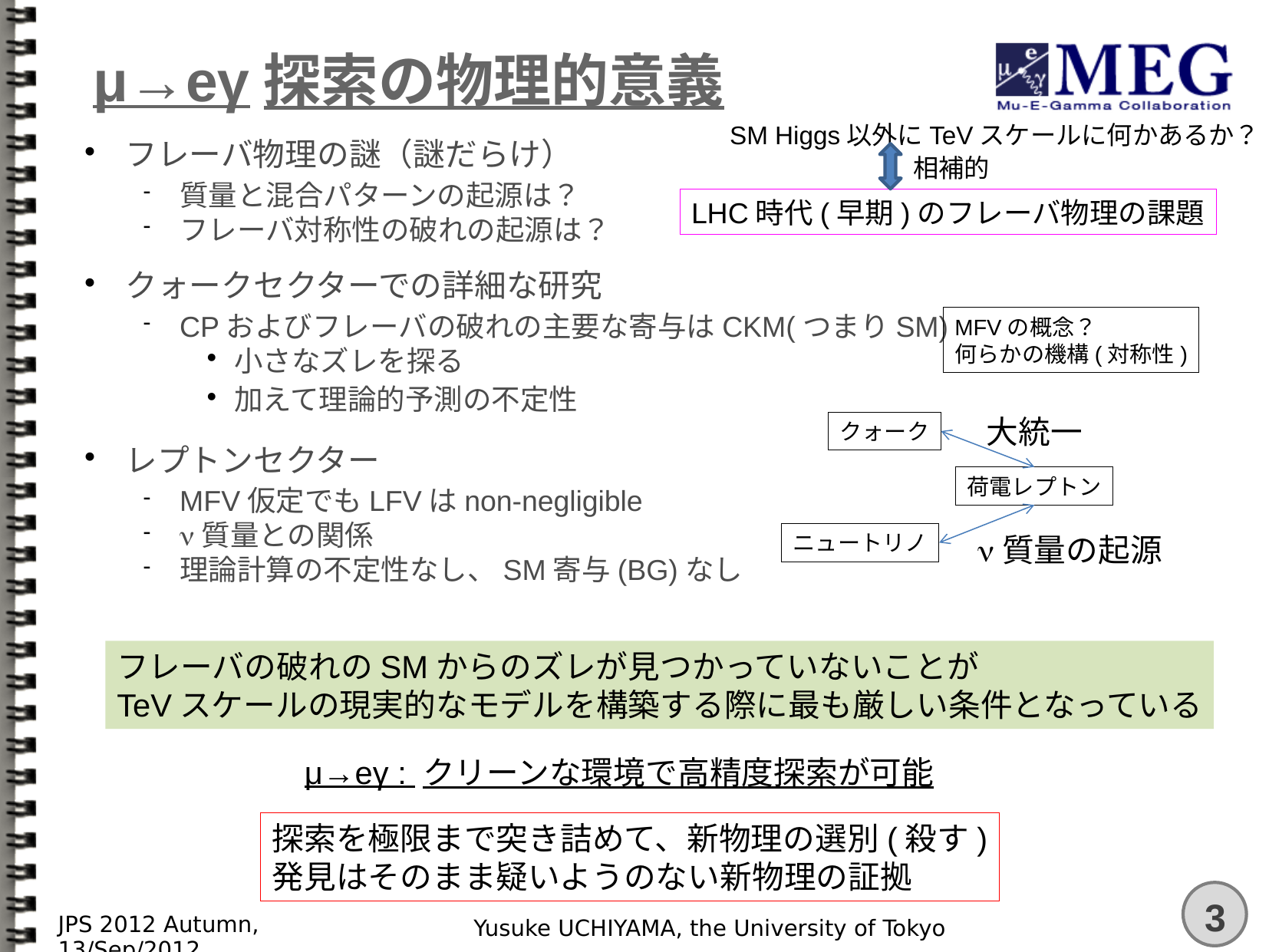

# μ→eγ探索の物理的意義
SM Higgs以外にTeVスケールに何かあるか？
フレーバ物理の謎（謎だらけ）
質量と混合パターンの起源は？
フレーバ対称性の破れの起源は？
クォークセクターでの詳細な研究
CPおよびフレーバの破れの主要な寄与はCKM(つまりSM)
小さなズレを探る
加えて理論的予測の不定性
レプトンセクター
MFV仮定でもLFVはnon-negligible
ν質量との関係
理論計算の不定性なし、SM寄与(BG)なし

相補的
LHC時代(早期)のフレーバ物理の課題
MFVの概念？
何らかの機構(対称性)
大統一
クォーク
荷電レプトン
ニュートリノ
ν質量の起源
フレーバの破れのSMからのズレが見つかっていないことが
TeVスケールの現実的なモデルを構築する際に最も厳しい条件となっている
μ→eγ : クリーンな環境で高精度探索が可能
探索を極限まで突き詰めて、新物理の選別(殺す)
発見はそのまま疑いようのない新物理の証拠
Yusuke UCHIYAMA, the University of Tokyo